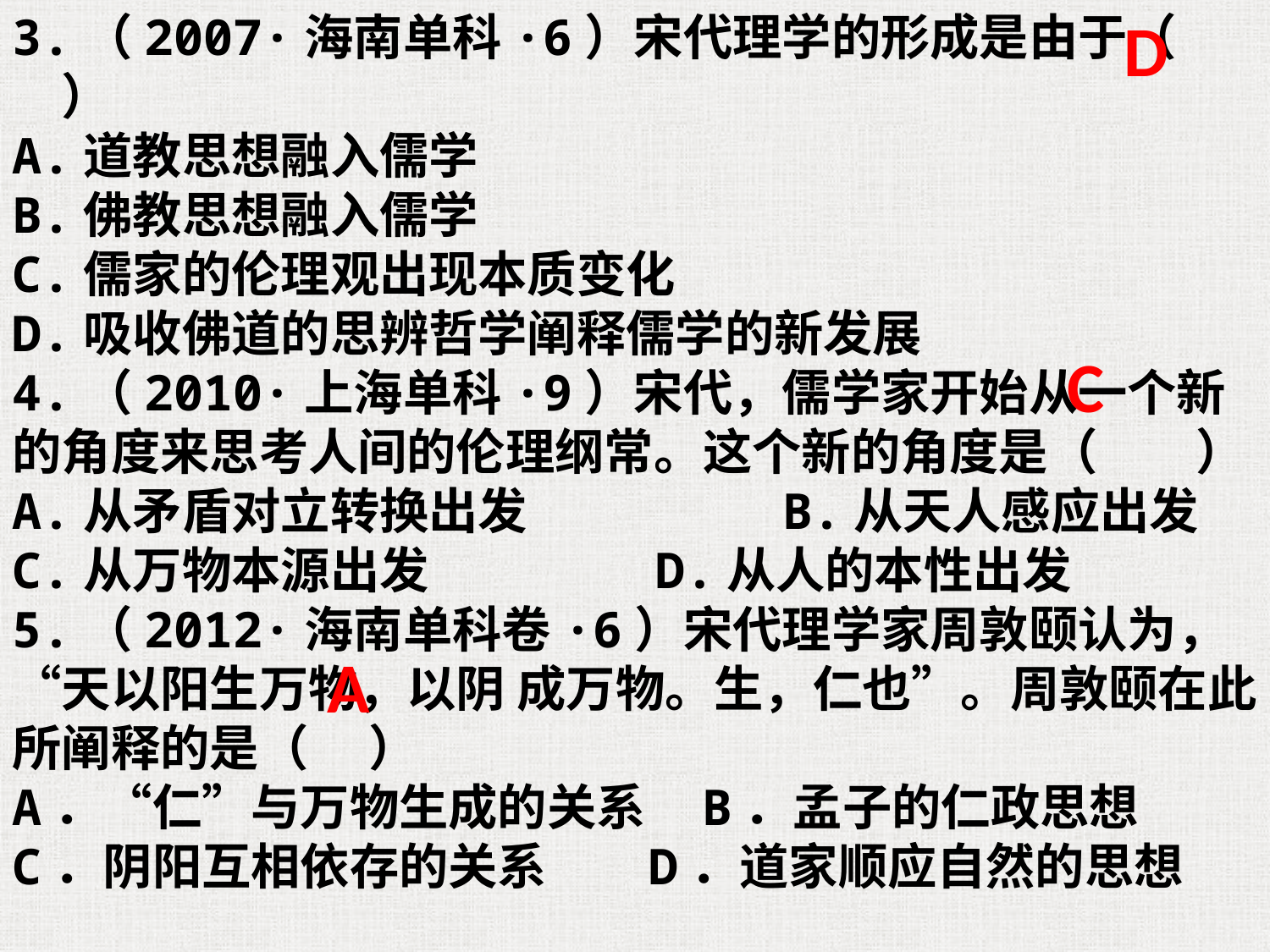

3.（2007·海南单科·6）宋代理学的形成是由于（　　）
A.道教思想融入儒学
B.佛教思想融入儒学
C.儒家的伦理观出现本质变化
D.吸收佛道的思辨哲学阐释儒学的新发展
4.（2010·上海单科·9）宋代，儒学家开始从一个新的角度来思考人间的伦理纲常。这个新的角度是（　　）
A.从矛盾对立转换出发	           B.从天人感应出发
C.从万物本源出发	           D.从人的本性出发
5.（2012·海南单科卷·6）宋代理学家周敦颐认为，“天以阳生万物，以阴 成万物。生，仁也”。周敦颐在此所阐释的是（　 ）
A．“仁”与万物生成的关系    B．孟子的仁政思想
C．阴阳互相依存的关系        D．道家顺应自然的思想

D
C
A